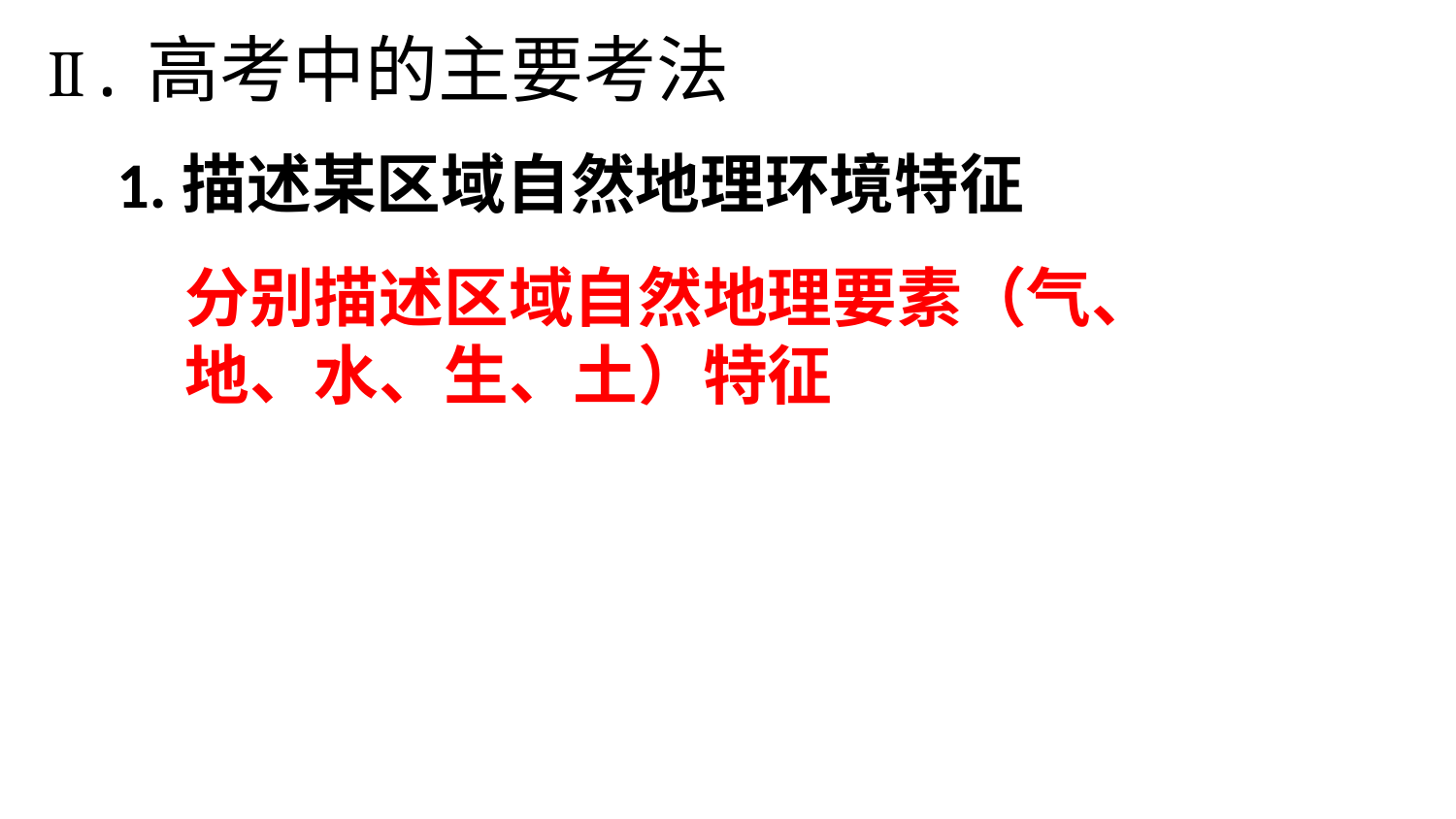

Ⅱ.高考中的主要考法
1.描述某区域自然地理环境特征
分别描述区域自然地理要素（气、地、水、生、土）特征